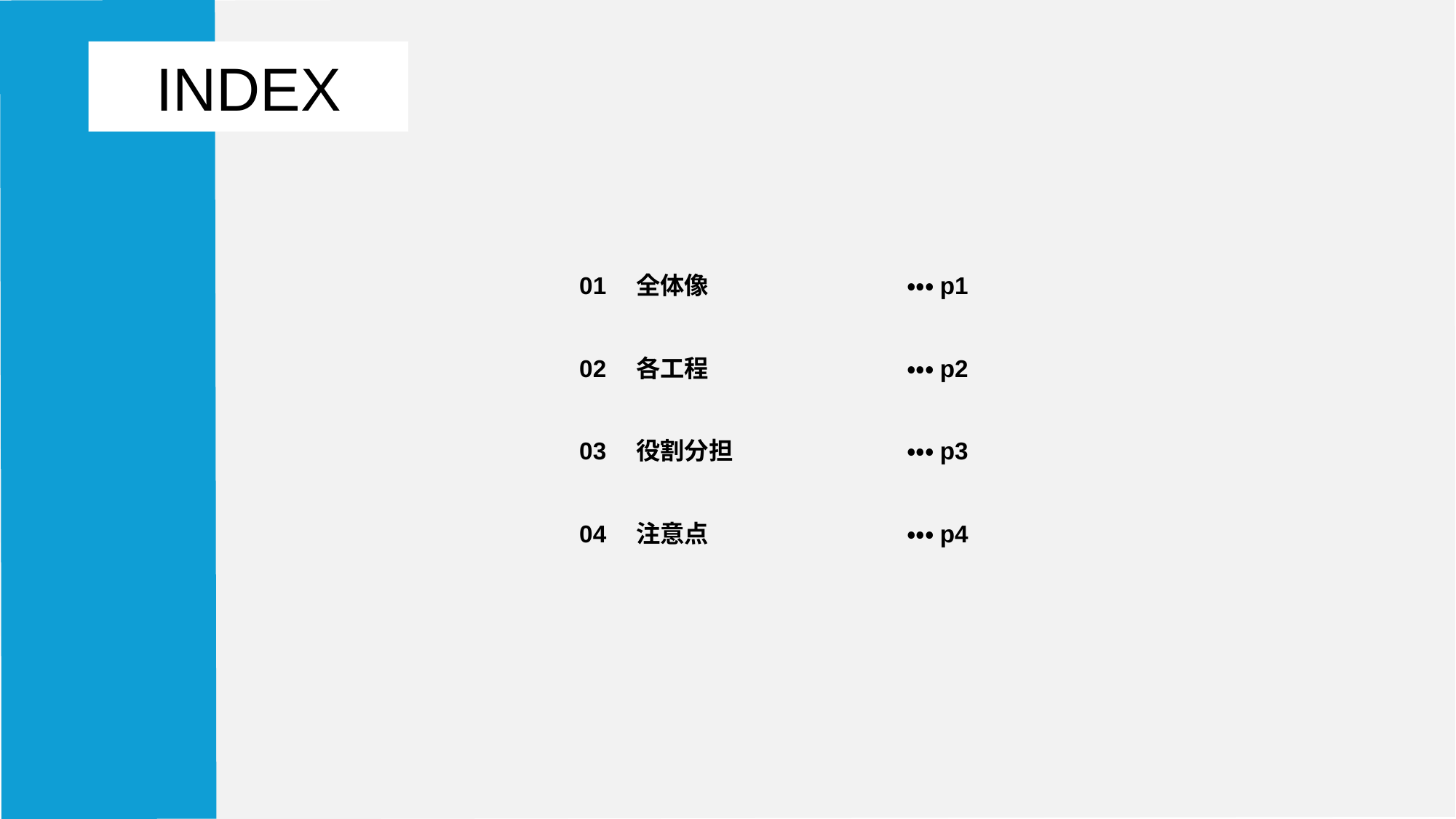

INDEX
01　全体像		・・・p1
02　各工程		・・・p2
03　役割分担		・・・p3
04　注意点		・・・p4